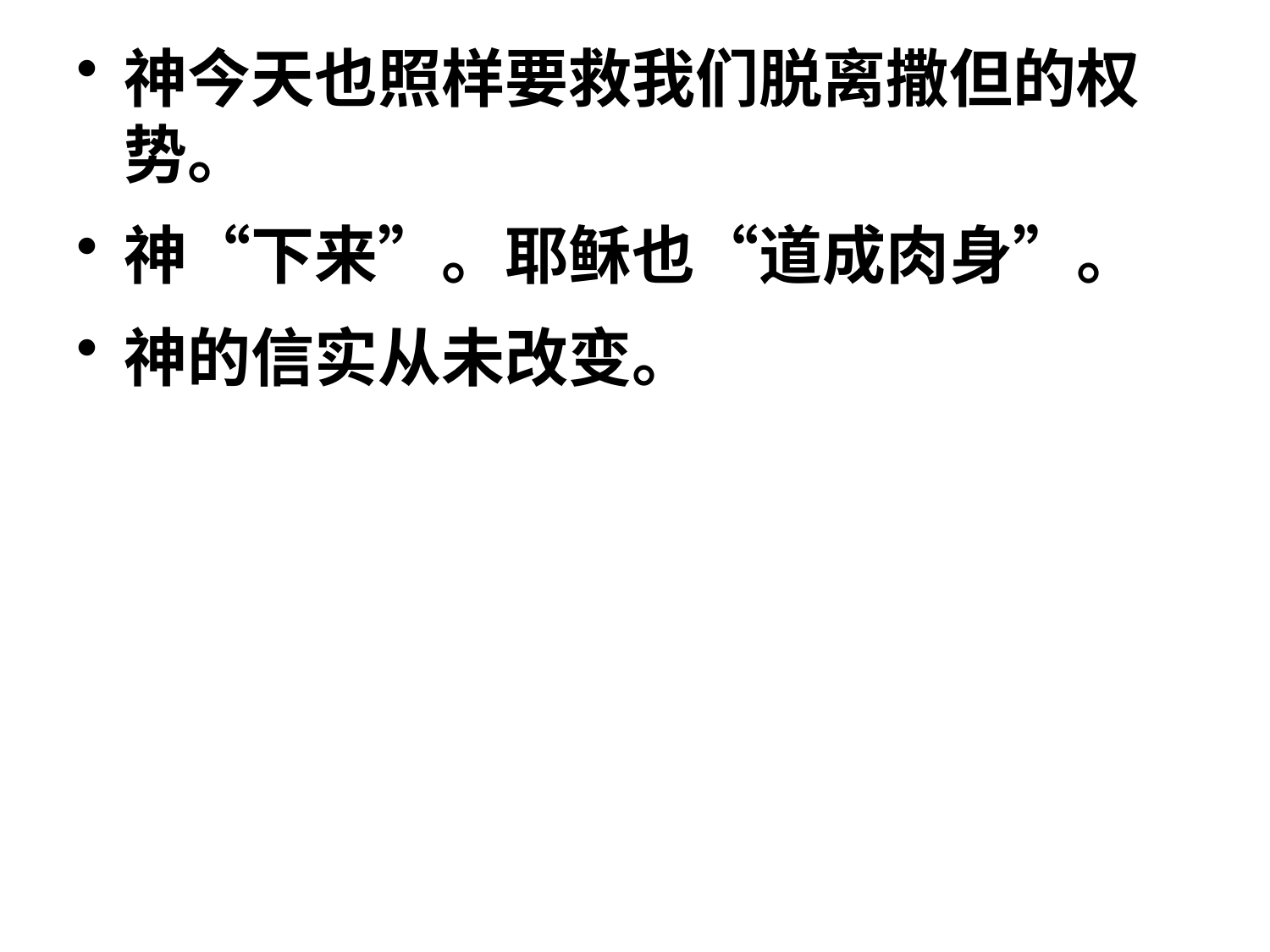

神今天也照样要救我们脱离撒但的权势。
神“下来”。耶稣也“道成肉身”。
神的信实从未改变。